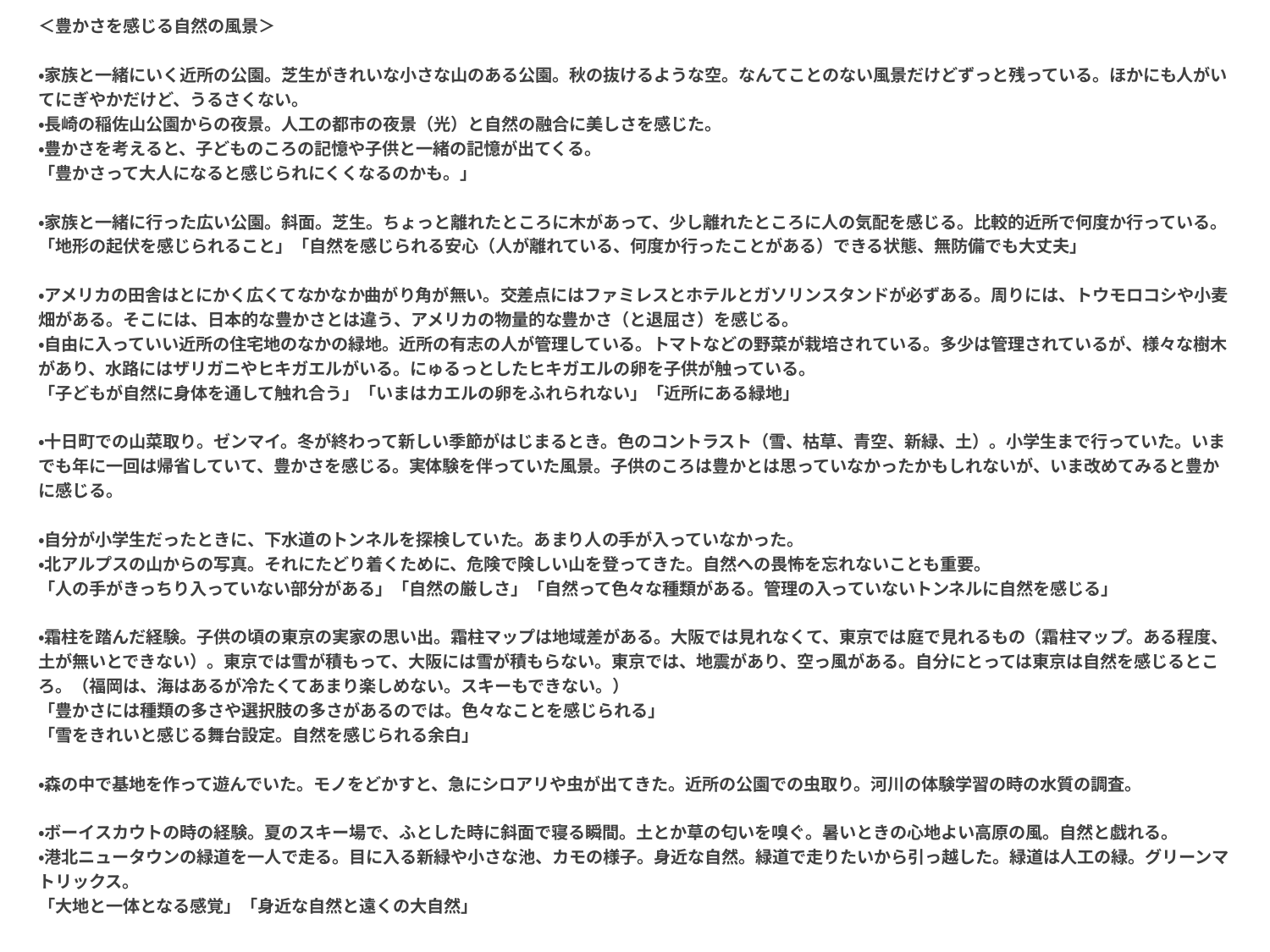

＜豊かさを感じる自然の風景＞

・家族と一緒にいく近所の公園。芝生がきれいな小さな山のある公園。秋の抜けるような空。なんてことのない風景だけどずっと残っている。ほかにも人がいてにぎやかだけど、うるさくない。
・長崎の稲佐山公園からの夜景。人工の都市の夜景（光）と自然の融合に美しさを感じた。
・豊かさを考えると、子どものころの記憶や子供と一緒の記憶が出てくる。
「豊かさって大人になると感じられにくくなるのかも。」

・家族と一緒に行った広い公園。斜面。芝生。ちょっと離れたところに木があって、少し離れたところに人の気配を感じる。比較的近所で何度か行っている。
「地形の起伏を感じられること」「自然を感じられる安心（人が離れている、何度か行ったことがある）できる状態、無防備でも大丈夫」

・アメリカの田舎はとにかく広くてなかなか曲がり角が無い。交差点にはファミレスとホテルとガソリンスタンドが必ずある。周りには、トウモロコシや小麦畑がある。そこには、日本的な豊かさとは違う、アメリカの物量的な豊かさ（と退屈さ）を感じる。
・自由に入っていい近所の住宅地のなかの緑地。近所の有志の人が管理している。トマトなどの野菜が栽培されている。多少は管理されているが、様々な樹木があり、水路にはザリガニやヒキガエルがいる。にゅるっとしたヒキガエルの卵を子供が触っている。
「子どもが自然に身体を通して触れ合う」「いまはカエルの卵をふれられない」「近所にある緑地」

・十日町での山菜取り。ゼンマイ。冬が終わって新しい季節がはじまるとき。色のコントラスト（雪、枯草、青空、新緑、土）。小学生まで行っていた。いまでも年に一回は帰省していて、豊かさを感じる。実体験を伴っていた風景。子供のころは豊かとは思っていなかったかもしれないが、いま改めてみると豊かに感じる。

・自分が小学生だったときに、下水道のトンネルを探検していた。あまり人の手が入っていなかった。
・北アルプスの山からの写真。それにたどり着くために、危険で険しい山を登ってきた。自然への畏怖を忘れないことも重要。
「人の手がきっちり入っていない部分がある」「自然の厳しさ」「自然って色々な種類がある。管理の入っていないトンネルに自然を感じる」

・霜柱を踏んだ経験。子供の頃の東京の実家の思い出。霜柱マップは地域差がある。大阪では見れなくて、東京では庭で見れるもの（霜柱マップ。ある程度、土が無いとできない）。東京では雪が積もって、大阪には雪が積もらない。東京では、地震があり、空っ風がある。自分にとっては東京は自然を感じるところ。（福岡は、海はあるが冷たくてあまり楽しめない。スキーもできない。）
「豊かさには種類の多さや選択肢の多さがあるのでは。色々なことを感じられる」
「雪をきれいと感じる舞台設定。自然を感じられる余白」

・森の中で基地を作って遊んでいた。モノをどかすと、急にシロアリや虫が出てきた。近所の公園での虫取り。河川の体験学習の時の水質の調査。

・ボーイスカウトの時の経験。夏のスキー場で、ふとした時に斜面で寝る瞬間。土とか草の匂いを嗅ぐ。暑いときの心地よい高原の風。自然と戯れる。
・港北ニュータウンの緑道を一人で走る。目に入る新緑や小さな池、カモの様子。身近な自然。緑道で走りたいから引っ越した。緑道は人工の緑。グリーンマトリックス。
「大地と一体となる感覚」「身近な自然と遠くの大自然」